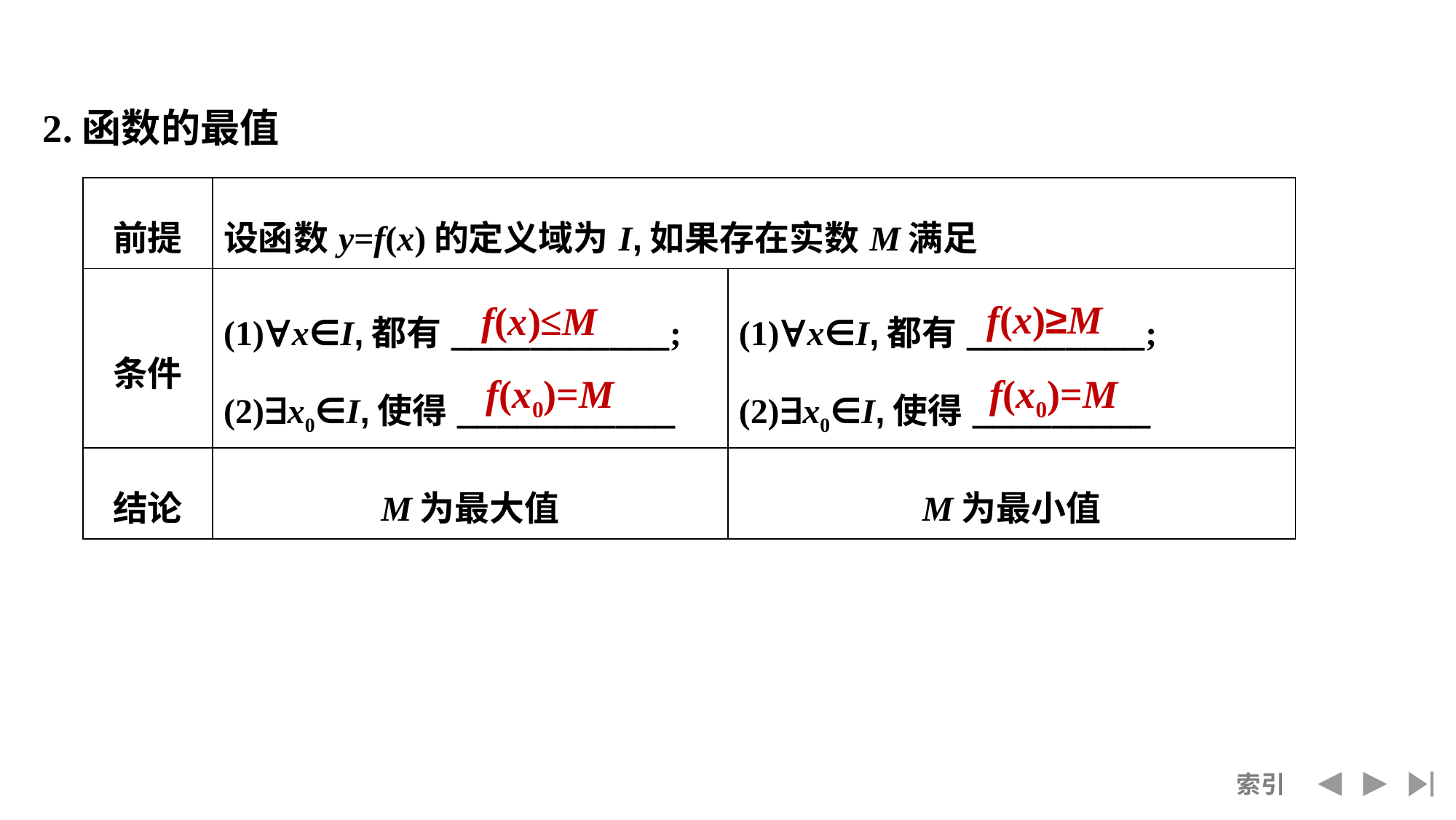

2.函数的最值
| 前提 | 设函数y=f(x)的定义域为I,如果存在实数M满足 |  |
| --- | --- | --- |
| 条件 | (1)∀x∈I,都有\_\_\_\_\_\_\_\_\_\_\_; (2)∃x0∈I,使得\_\_\_\_\_\_\_\_\_\_\_ | (1)∀x∈I,都有\_\_\_\_\_\_\_\_\_; (2)∃x0∈I,使得\_\_\_\_\_\_\_\_\_ |
| 结论 | M为最大值 | M为最小值 |
f(x)≥M
f(x)≤M
f(x0)=M
f(x0)=M